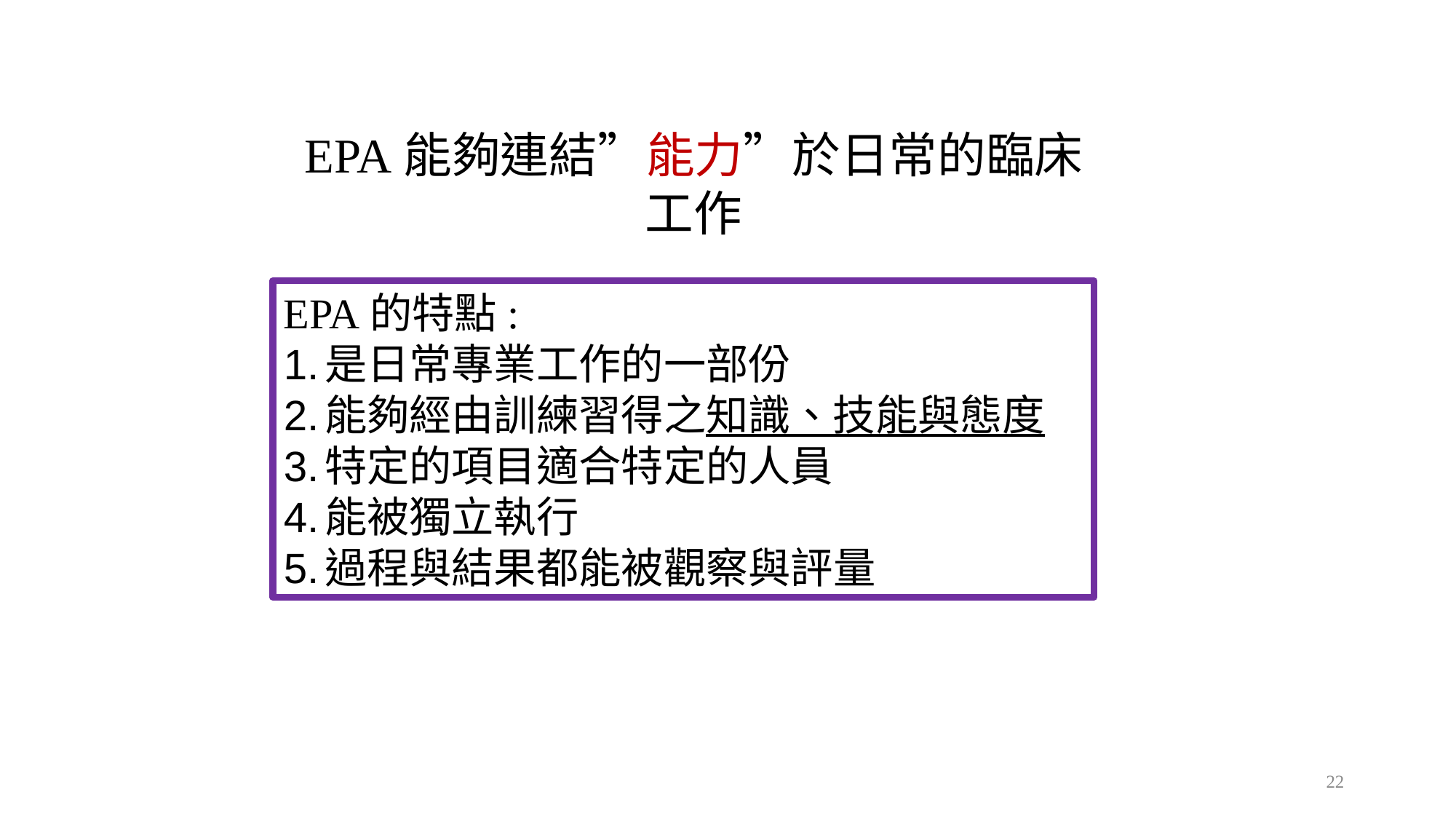

EPA能夠連結”能力”於日常的臨床工作
EPA的特點:
是日常專業工作的一部份
能夠經由訓練習得之知識、技能與態度
特定的項目適合特定的人員
能被獨立執行
過程與結果都能被觀察與評量
22